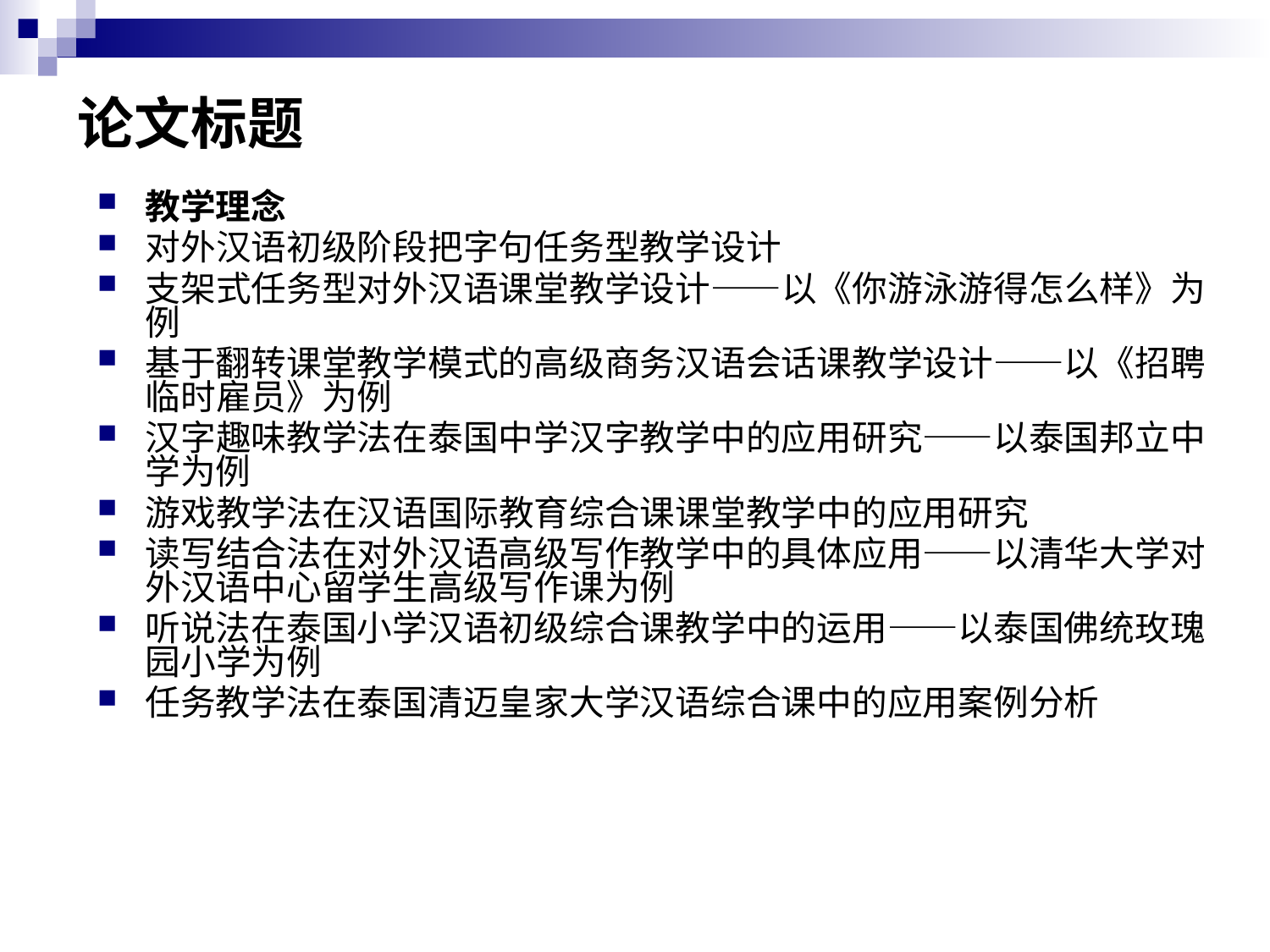

# 论文标题
教学理念
对外汉语初级阶段把字句任务型教学设计
支架式任务型对外汉语课堂教学设计——以《你游泳游得怎么样》为例
基于翻转课堂教学模式的高级商务汉语会话课教学设计——以《招聘临时雇员》为例
汉字趣味教学法在泰国中学汉字教学中的应用研究——以泰国邦立中学为例
游戏教学法在汉语国际教育综合课课堂教学中的应用研究
读写结合法在对外汉语高级写作教学中的具体应用——以清华大学对外汉语中心留学生高级写作课为例
听说法在泰国小学汉语初级综合课教学中的运用——以泰国佛统玫瑰园小学为例
任务教学法在泰国清迈皇家大学汉语综合课中的应用案例分析